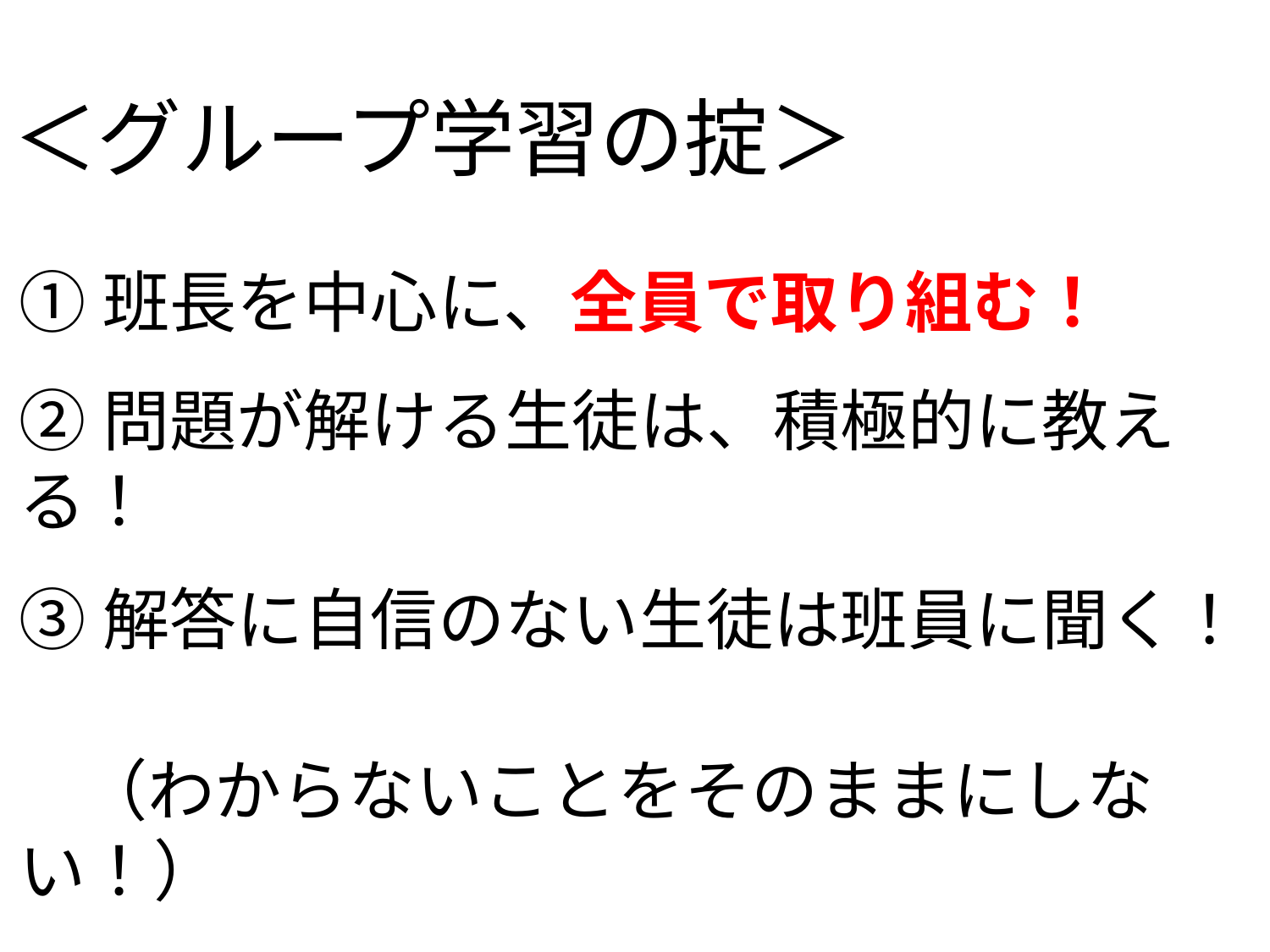

# ＜グループ学習の掟＞
①班長を中心に、全員で取り組む！

②問題が解ける生徒は、積極的に教える！

③解答に自信のない生徒は班員に聞く！
   （わからないことをそのままにしない！）

④お互い助け合う！
　                 後ろ向きな発言はしない！